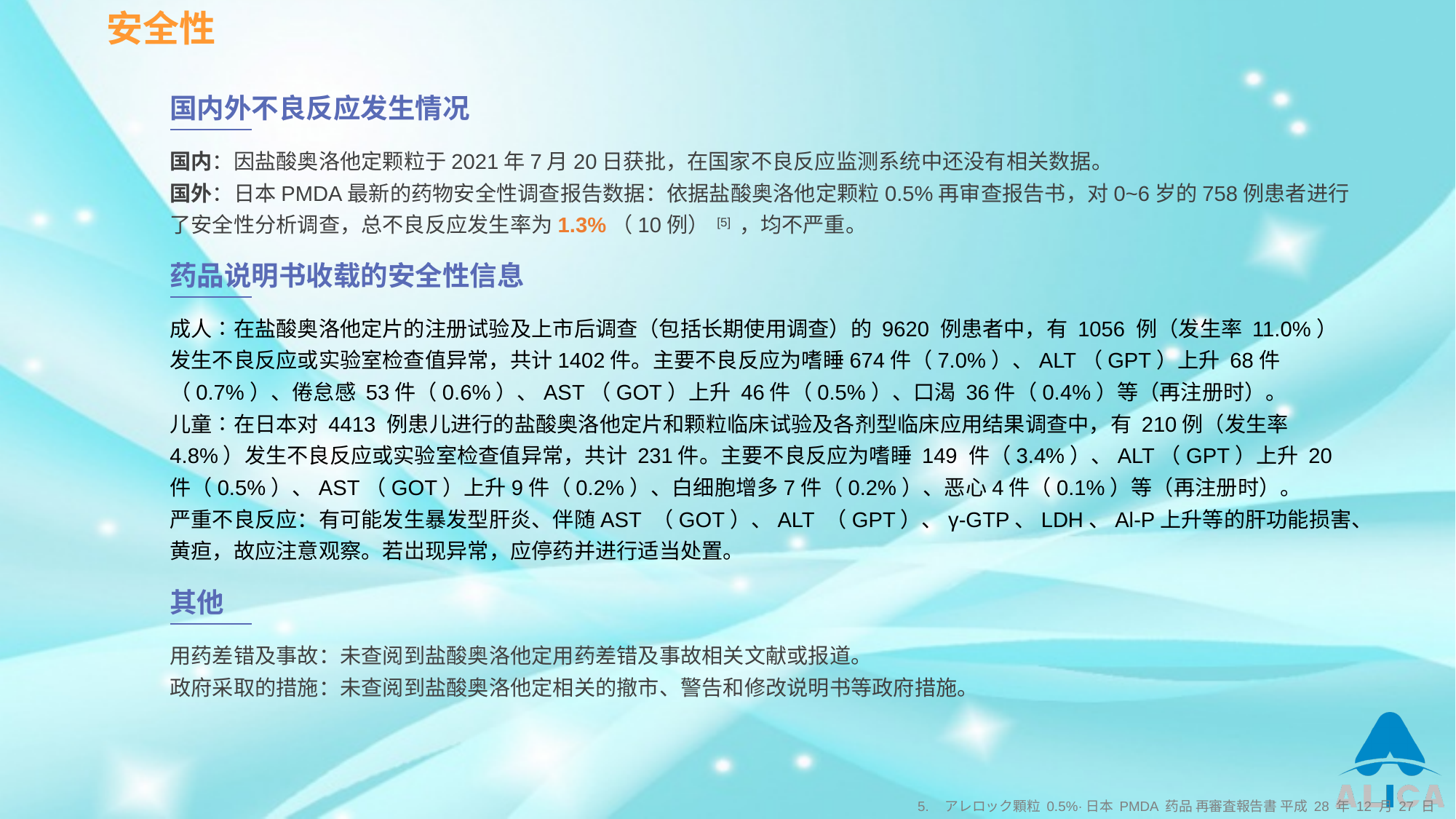

安全性
国内外不良反应发生情况
国内：因盐酸奥洛他定颗粒于2021年7月20日获批，在国家不良反应监测系统中还没有相关数据。
国外：日本PMDA最新的药物安全性调查报告数据：依据盐酸奥洛他定颗粒0.5%再审查报告书，对0~6岁的758例患者进行了安全性分析调查，总不良反应发生率为1.3%（10例） [5] ，均不严重。
药品说明书收载的安全性信息
成人∶在盐酸奥洛他定片的注册试验及上市后调查（包括长期使用调查）的 9620 例患者中，有 1056 例（发生率 11.0%）发生不良反应或实验室检查值异常，共计1402件。主要不良反应为嗜睡674件（7.0%）、ALT（GPT）上升 68件（0.7%）、倦怠感 53件（0.6%）、AST（GOT）上升 46件（0.5%）、口渴 36件（0.4%）等（再注册时）。
儿童∶在日本对 4413 例患儿进行的盐酸奥洛他定片和颗粒临床试验及各剂型临床应用结果调查中，有 210例（发生率 4.8%）发生不良反应或实验室检查值异常，共计 231件。主要不良反应为嗜睡 149 件（3.4%）、ALT（GPT）上升 20件（0.5%）、AST（GOT）上升9件（0.2%）、白细胞增多7件（0.2%）、恶心4件（0.1%）等（再注册时）。
严重不良反应：有可能发生暴发型肝炎、伴随AST （GOT）、ALT （GPT）、γ-GTP、LDH、Al-P上升等的肝功能损害、黄疸，故应注意观察。若岀现异常，应停药并进行适当处置。
其他
用药差错及事故：未查阅到盐酸奥洛他定用药差错及事故相关文献或报道。
政府采取的措施：未查阅到盐酸奥洛他定相关的撤市、警告和修改说明书等政府措施。
アレロック顆粒 0.5%·日本 PMDA 药品 再審査報告書 平成 28 年 12 月 27 日